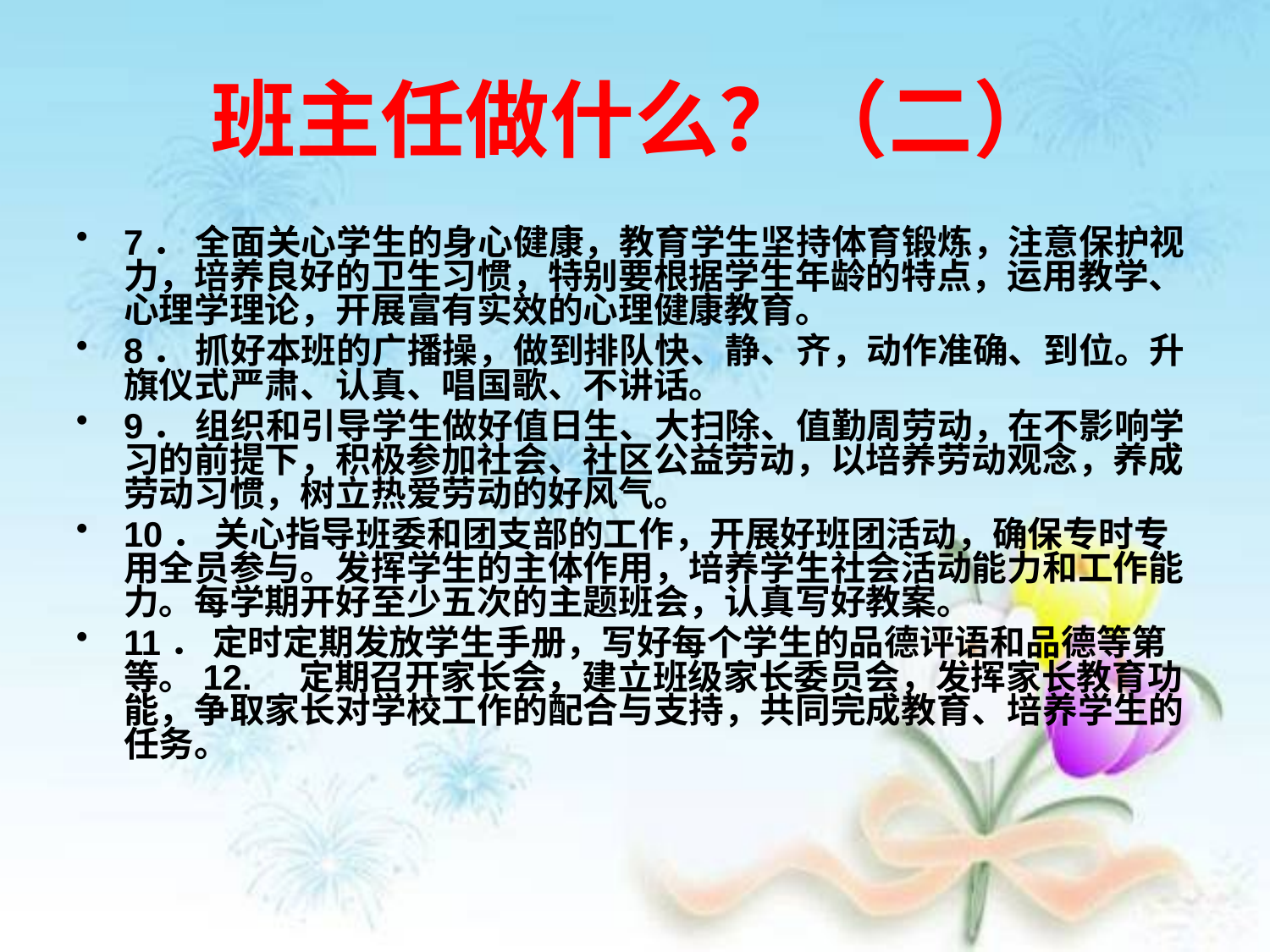

# 班主任做什么？（二）
7． 全面关心学生的身心健康，教育学生坚持体育锻炼，注意保护视力，培养良好的卫生习惯，特别要根据学生年龄的特点，运用教学、心理学理论，开展富有实效的心理健康教育。
8． 抓好本班的广播操，做到排队快、静、齐，动作准确、到位。升旗仪式严肃、认真、唱国歌、不讲话。
9． 组织和引导学生做好值日生、大扫除、值勤周劳动，在不影响学习的前提下，积极参加社会、社区公益劳动，以培养劳动观念，养成劳动习惯，树立热爱劳动的好风气。
10． 关心指导班委和团支部的工作，开展好班团活动，确保专时专用全员参与。发挥学生的主体作用，培养学生社会活动能力和工作能力。每学期开好至少五次的主题班会，认真写好教案。
11． 定时定期发放学生手册，写好每个学生的品德评语和品德等第等。12.    定期召开家长会，建立班级家长委员会，发挥家长教育功能，争取家长对学校工作的配合与支持，共同完成教育、培养学生的任务。